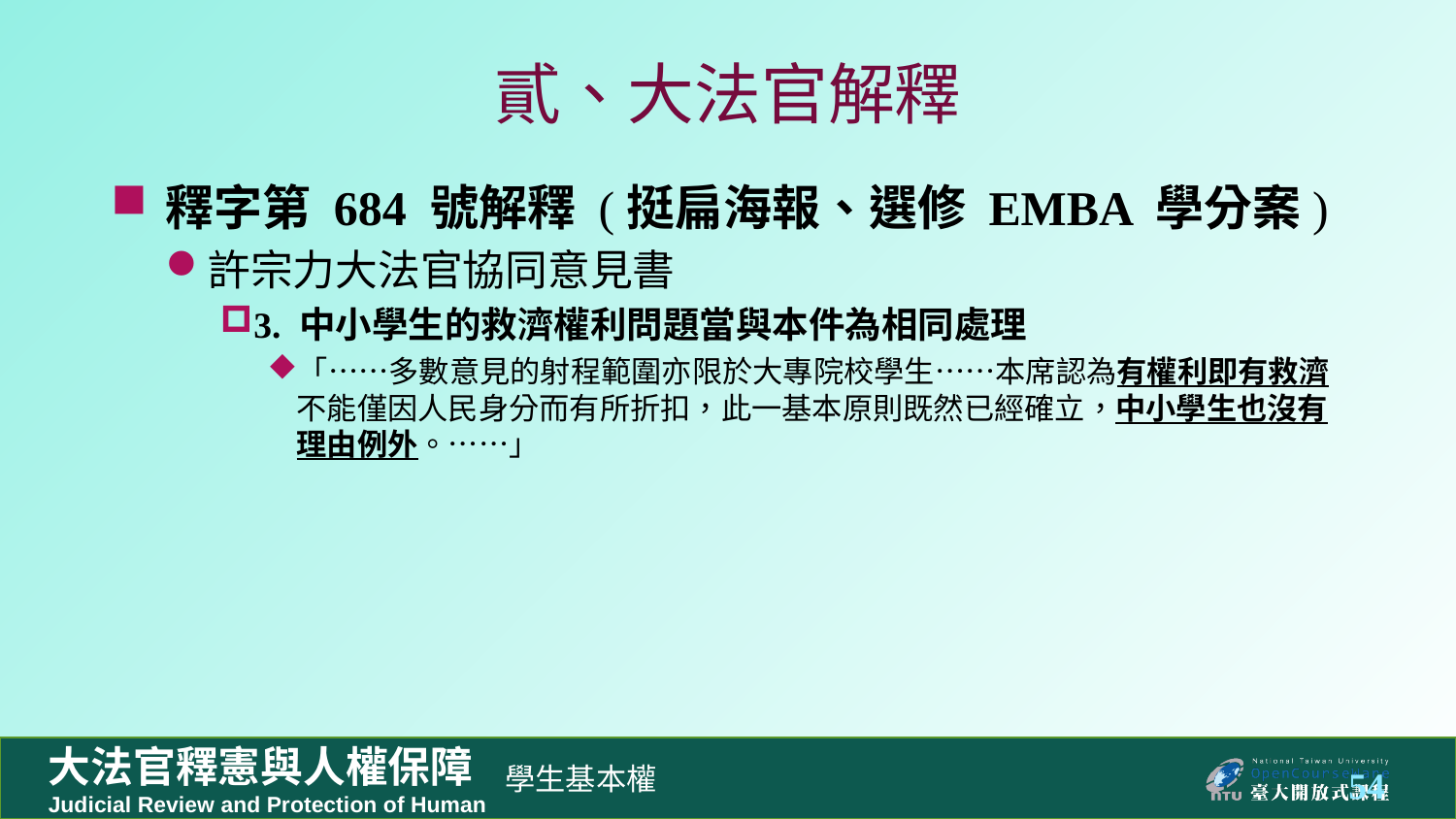

# 貳、大法官解釋
釋字第 684 號解釋 (挺扁海報、選修 EMBA 學分案)
許宗力大法官協同意見書
3. 中小學生的救濟權利問題當與本件為相同處理
「……多數意見的射程範圍亦限於大專院校學生……本席認為有權利即有救濟不能僅因人民身分而有所折扣，此一基本原則既然已經確立，中小學生也沒有理由例外。……」